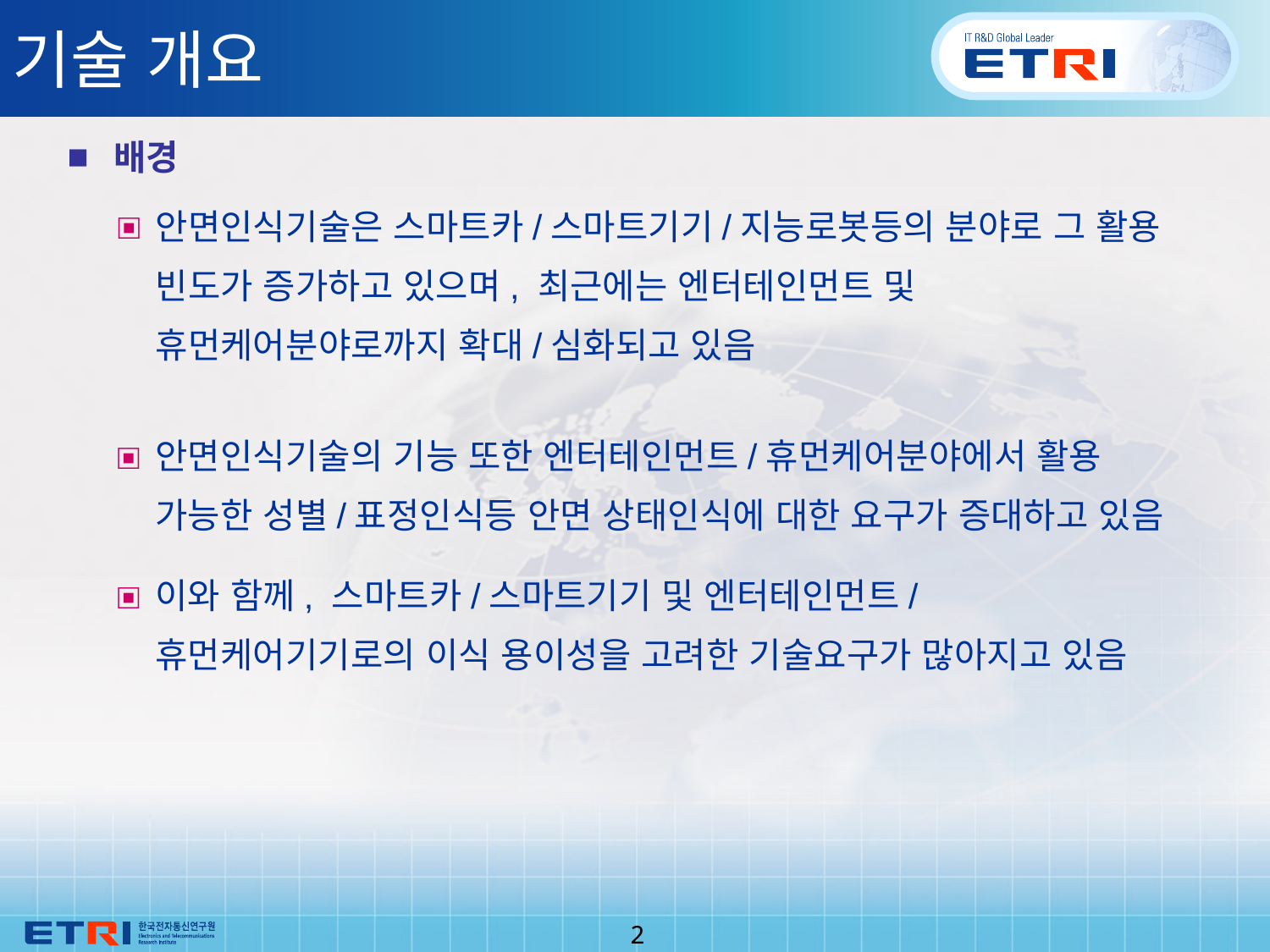

기술 개요
 배경
안면인식기술은 스마트카/스마트기기/지능로봇등의 분야로 그 활용 빈도가 증가하고 있으며, 최근에는 엔터테인먼트 및 휴먼케어분야로까지 확대/심화되고 있음
안면인식기술의 기능 또한 엔터테인먼트/휴먼케어분야에서 활용 가능한 성별/표정인식등 안면 상태인식에 대한 요구가 증대하고 있음
이와 함께, 스마트카/스마트기기 및 엔터테인먼트/휴먼케어기기로의 이식 용이성을 고려한 기술요구가 많아지고 있음